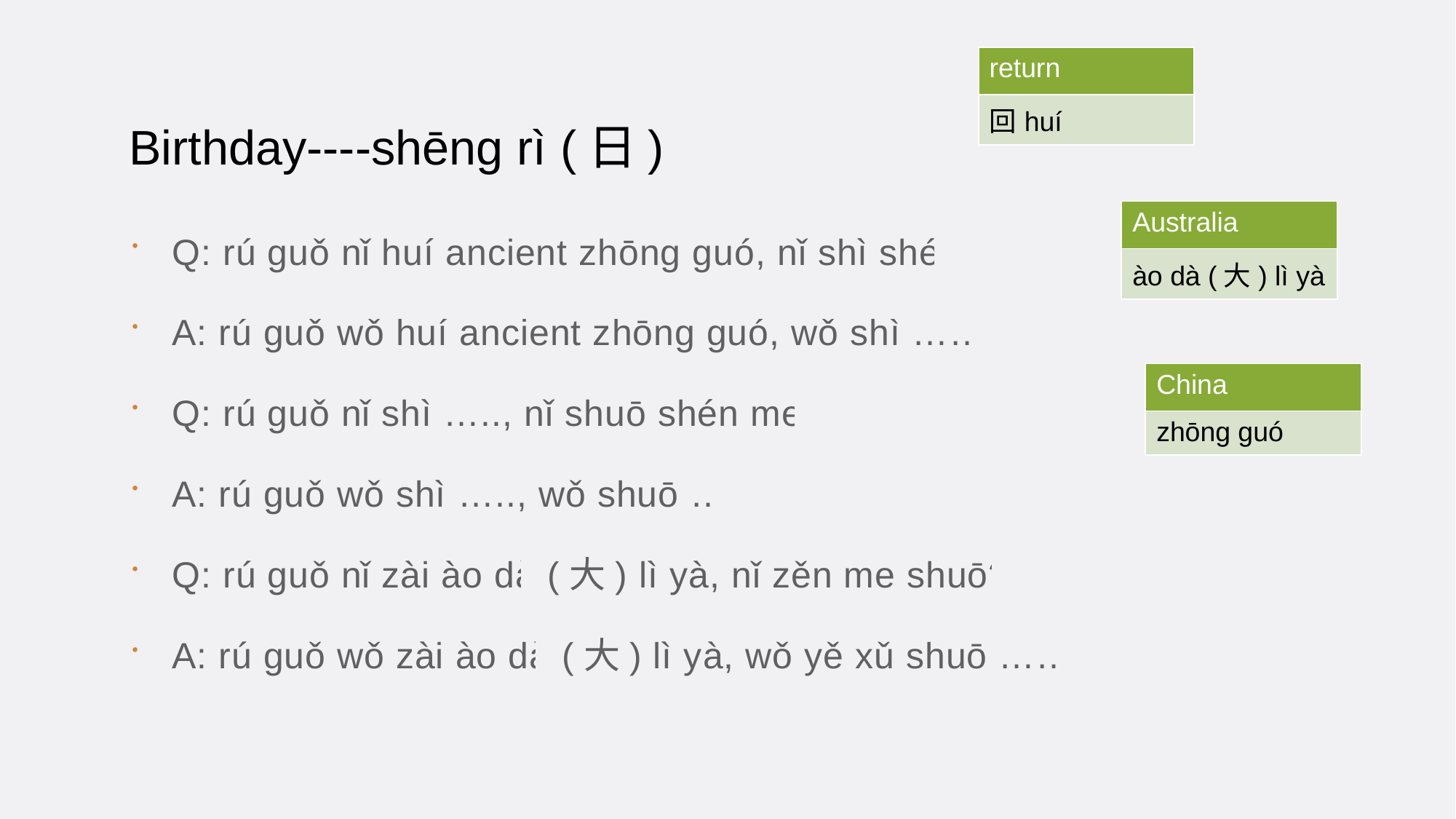

# Birthday----shēng rì (日)
| return |
| --- |
| 回huí |
Q: rú guǒ nǐ huí ancient zhōng guó, nǐ shì shéi?
A: rú guǒ wǒ huí ancient zhōng guó, wǒ shì ……..
Q: rú guǒ nǐ shì ….., nǐ shuō shén me?
A: rú guǒ wǒ shì ….., wǒ shuō ….
Q: rú guǒ nǐ zài ào dà (大) lì yà, nǐ zěn me shuō?
A: rú guǒ wǒ zài ào dà (大) lì yà, wǒ yě xǔ shuō …….
| Australia |
| --- |
| ào dà (大) lì yà |
| China |
| --- |
| zhōng guó |